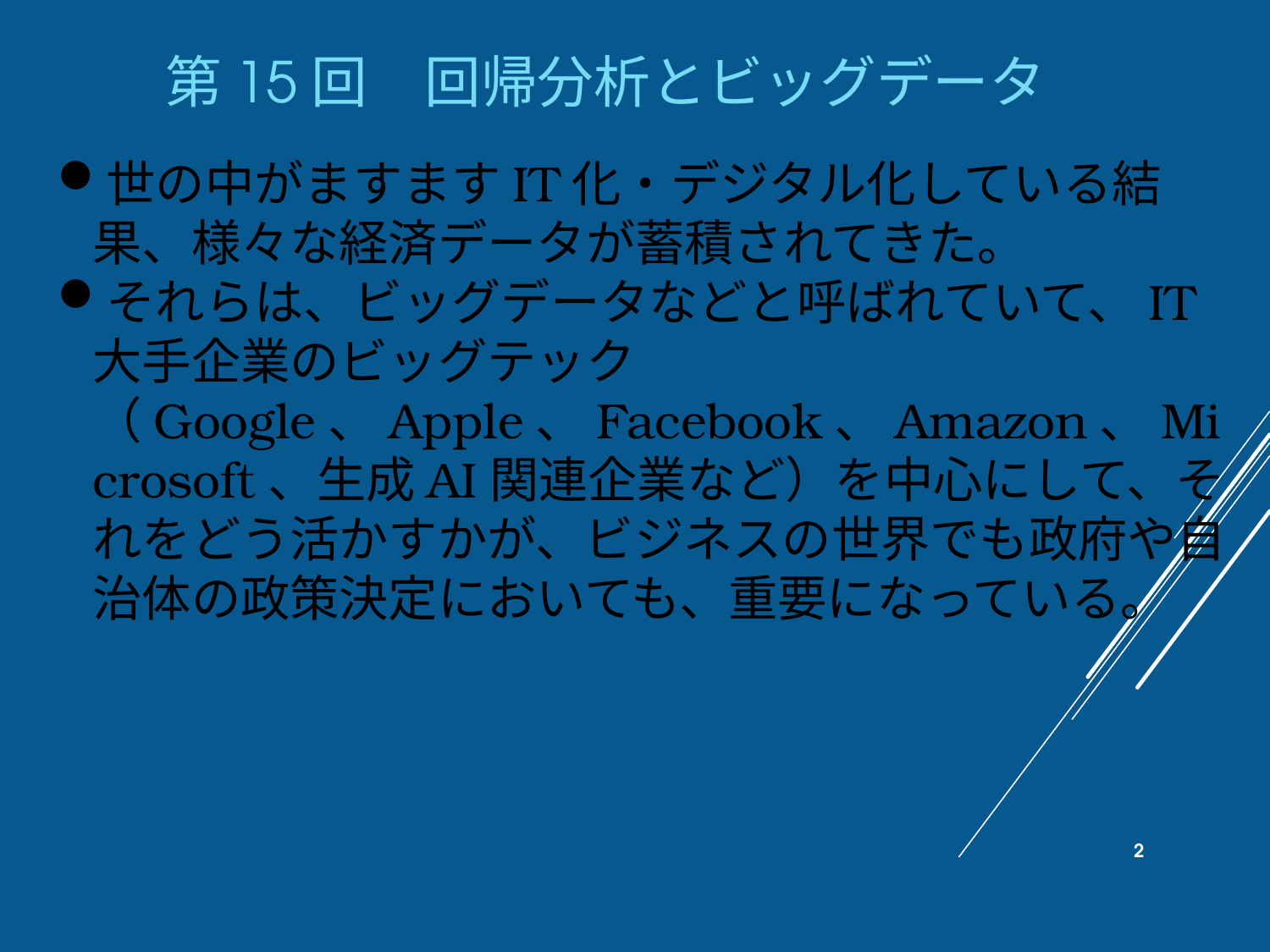

第15回　回帰分析とビッグデータ
世の中がますますIT化・デジタル化している結果、様々な経済データが蓄積されてきた。
それらは、ビッグデータなどと呼ばれていて、IT大手企業のビッグテック（Google、Apple、Facebook、Amazon、Microsoft、生成AI関連企業など）を中心にして、それをどう活かすかが、ビジネスの世界でも政府や自治体の政策決定においても、重要になっている。

2